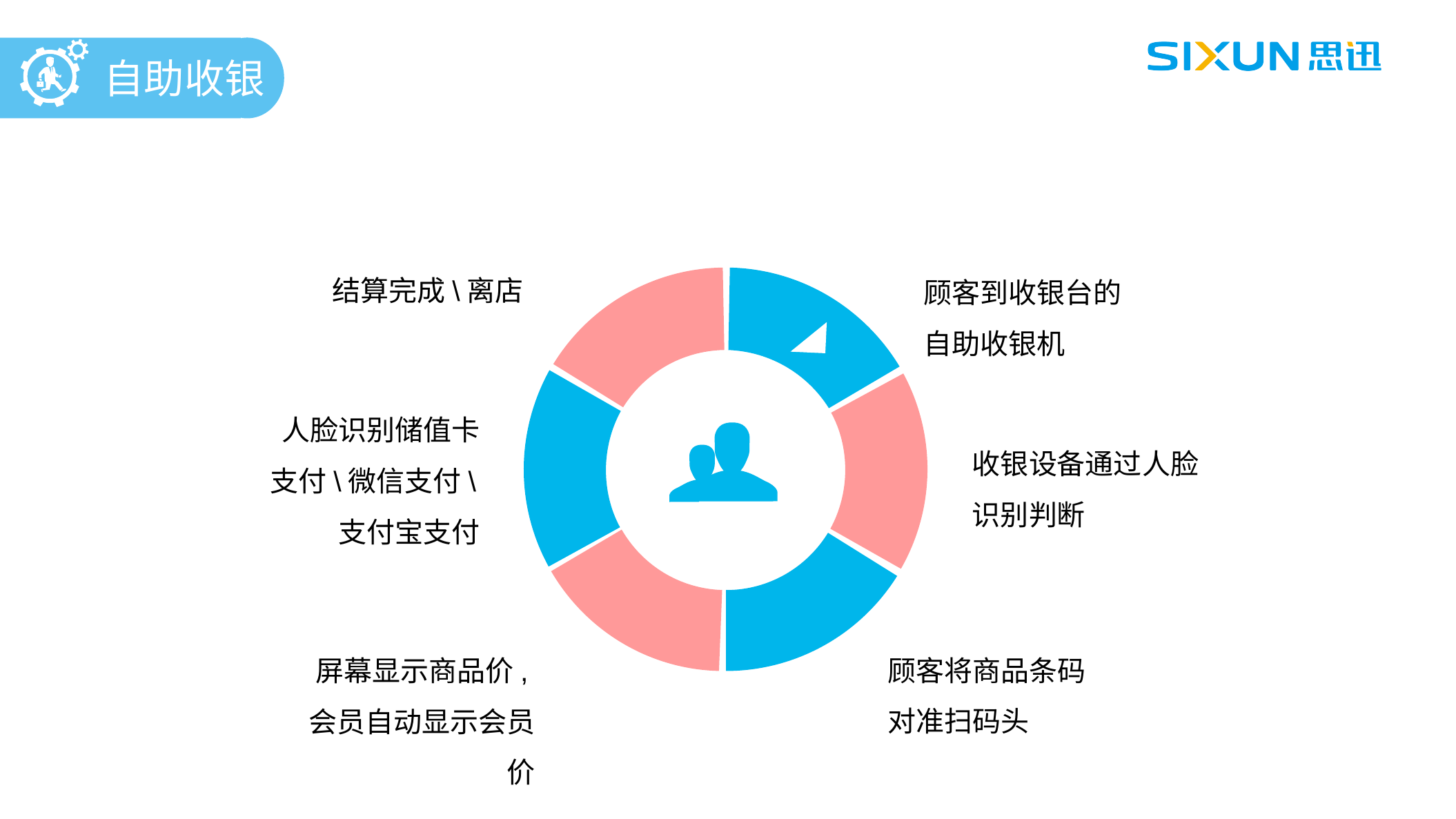

自助收银
结算完成\离店
顾客到收银台的自助收银机

人脸识别储值卡支付\微信支付\支付宝支付
收银设备通过人脸识别判断
屏幕显示商品价,会员自动显示会员价
顾客将商品条码对准扫码头